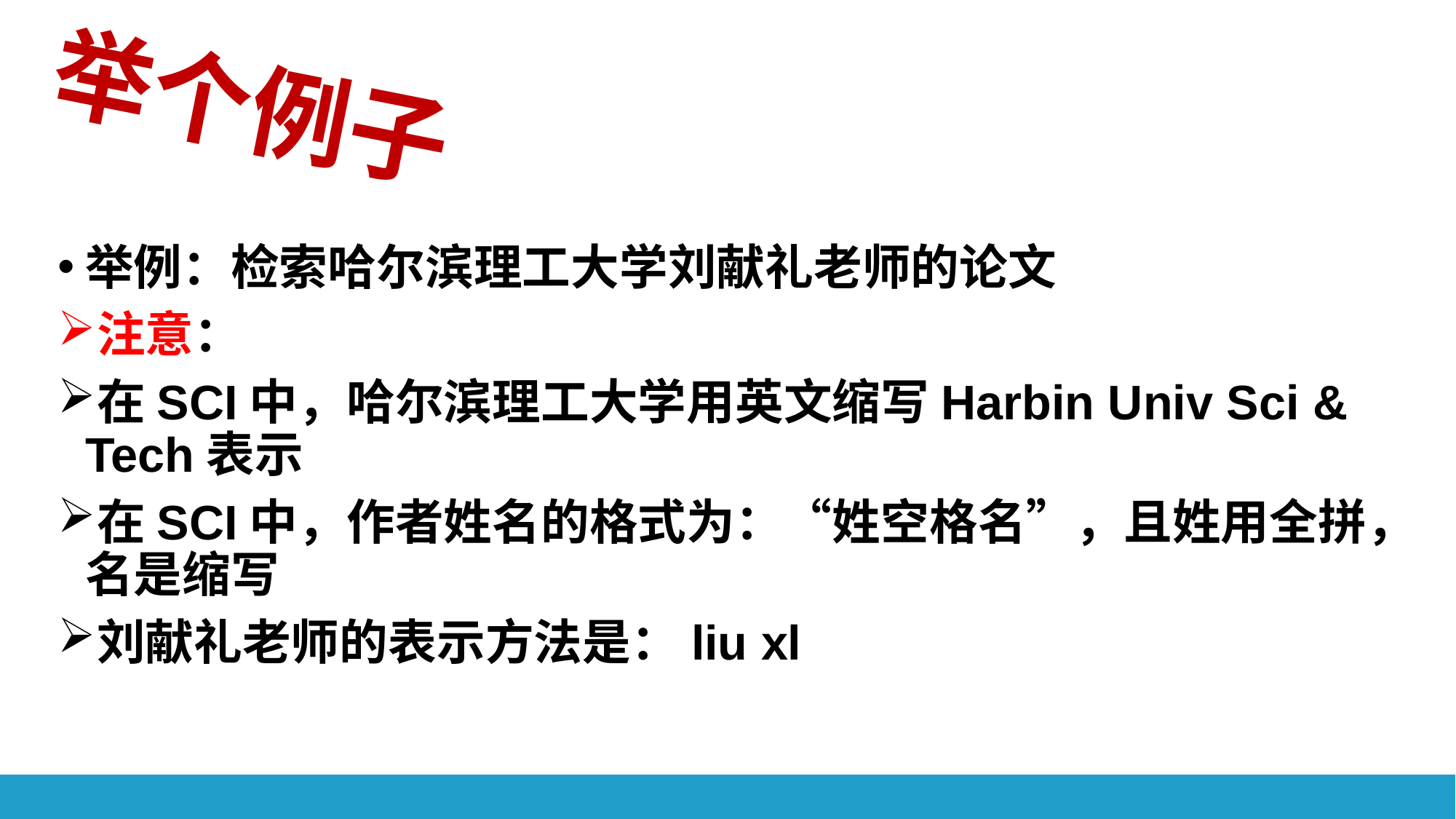

举个例子
举例：检索哈尔滨理工大学刘献礼老师的论文
注意：
在SCI中，哈尔滨理工大学用英文缩写Harbin Univ Sci & Tech表示
在SCI中，作者姓名的格式为：“姓空格名”，且姓用全拼，名是缩写
刘献礼老师的表示方法是：liu xl